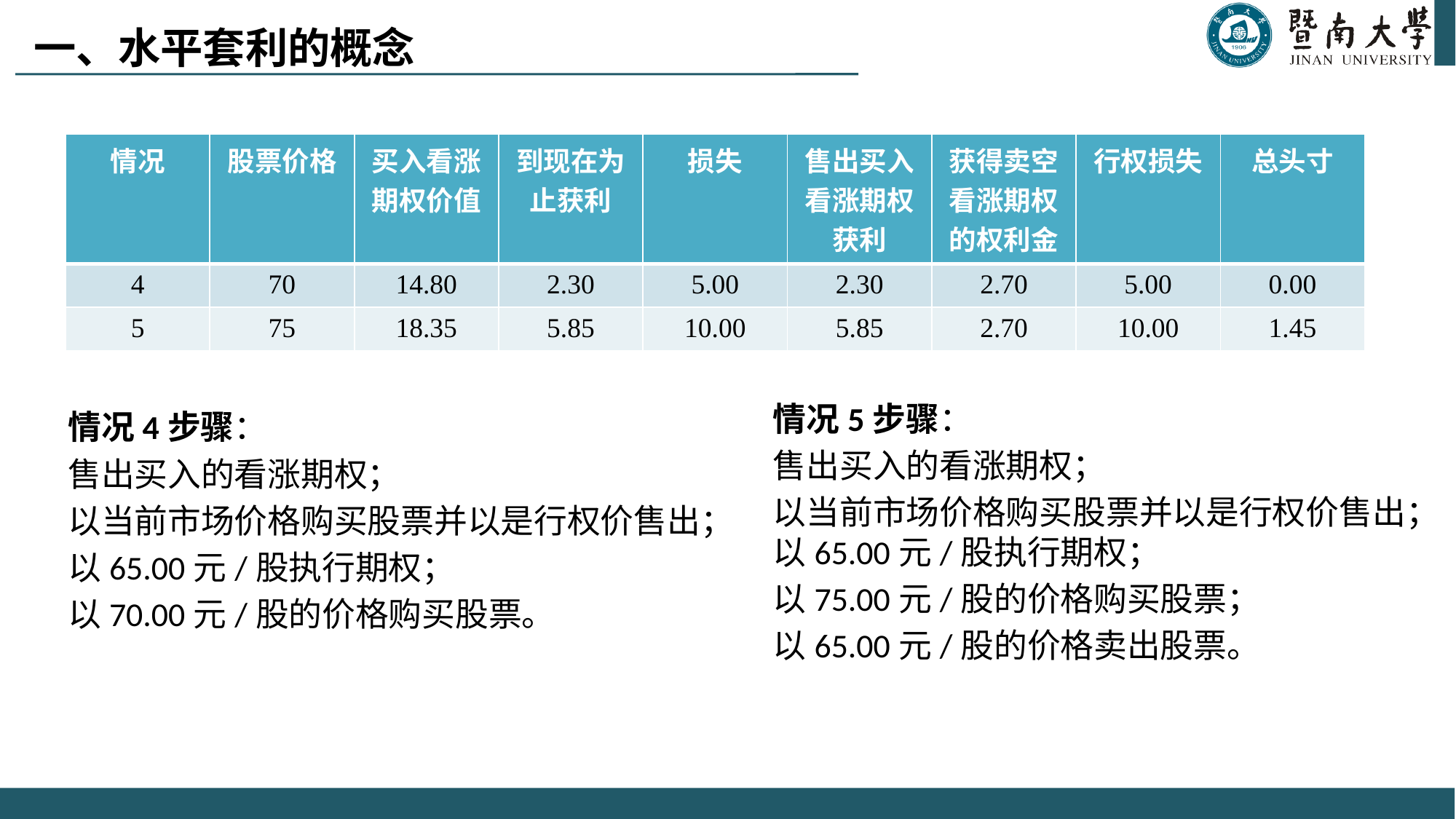

# 一、水平套利的概念
| 情况 | 股票价格 | 买入看涨期权价值 | 到现在为止获利 | 损失 | 售出买入看涨期权获利 | 获得卖空看涨期权的权利金 | 行权损失 | 总头寸 |
| --- | --- | --- | --- | --- | --- | --- | --- | --- |
| 4 | 70 | 14.80 | 2.30 | 5.00 | 2.30 | 2.70 | 5.00 | 0.00 |
| 5 | 75 | 18.35 | 5.85 | 10.00 | 5.85 | 2.70 | 10.00 | 1.45 |
情况5步骤：
售出买入的看涨期权；
以当前市场价格购买股票并以是行权价售出；以65.00元/股执行期权；
以75.00元/股的价格购买股票；
以65.00元/股的价格卖出股票。

情况4步骤：
售出买入的看涨期权；
以当前市场价格购买股票并以是行权价售出；
以65.00元/股执行期权；
以70.00元/股的价格购买股票。